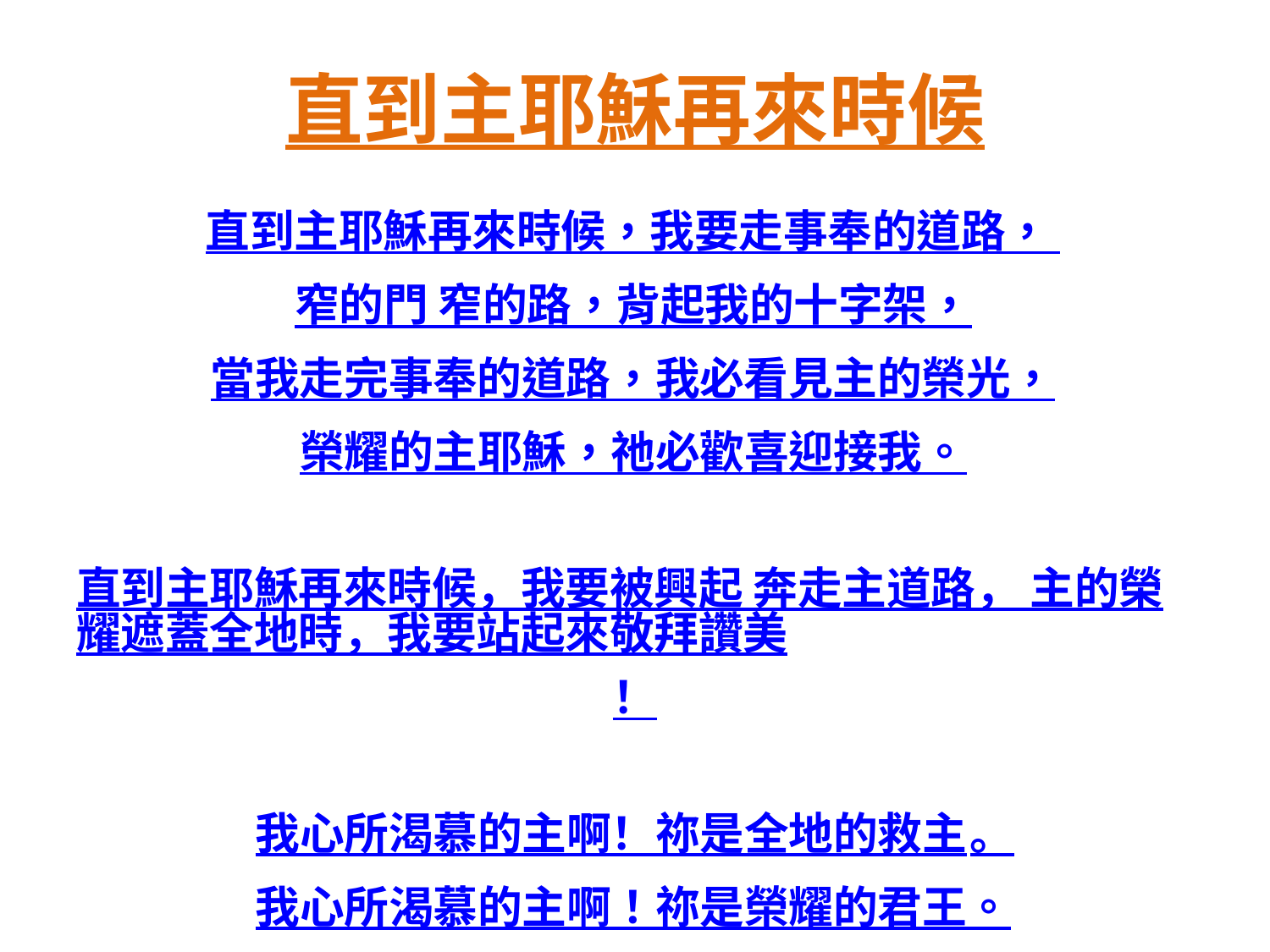

# 直到主耶穌再來時候
直到主耶穌再來時候，我要走事奉的道路，
窄的門 窄的路，背起我的十字架，
當我走完事奉的道路，我必看見主的榮光，
榮耀的主耶穌，祂必歡喜迎接我。

直到主耶穌再來時候，我要被興起 奔走主道路， 主的榮耀遮蓋全地時，我要站起來敬拜讚美！

我心所渴慕的主啊！祢是全地的救主。
我心所渴慕的主啊！祢是榮耀的君王。